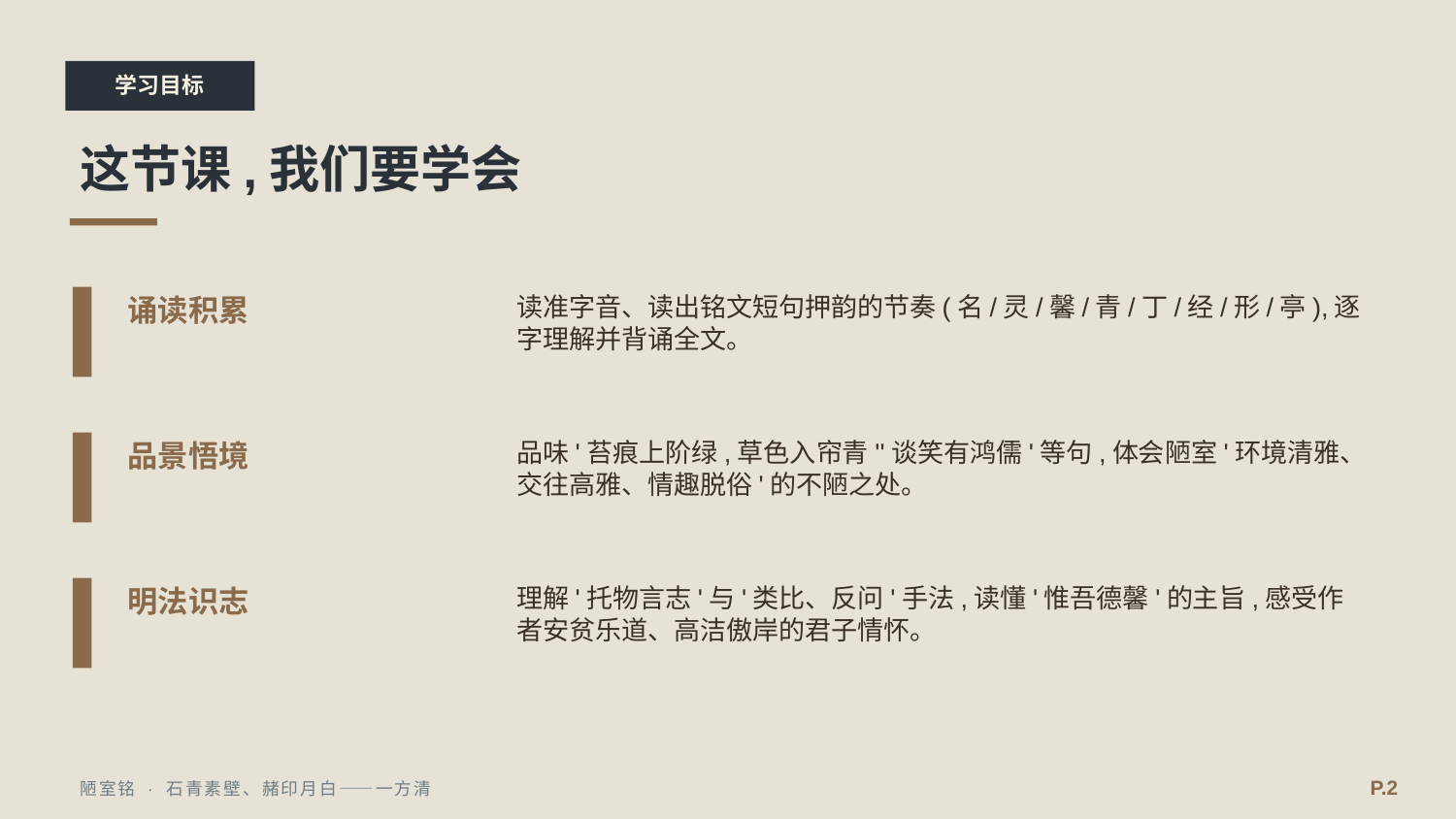

学习目标

这节课,我们要学会

诵读积累
读准字音、读出铭文短句押韵的节奏(名/灵/馨/青/丁/经/形/亭),逐字理解并背诵全文。

品景悟境
品味'苔痕上阶绿,草色入帘青''谈笑有鸿儒'等句,体会陋室'环境清雅、交往高雅、情趣脱俗'的不陋之处。

明法识志
理解'托物言志'与'类比、反问'手法,读懂'惟吾德馨'的主旨,感受作者安贫乐道、高洁傲岸的君子情怀。

P.2
陋室铭 · 石青素壁、赭印月白——一方清